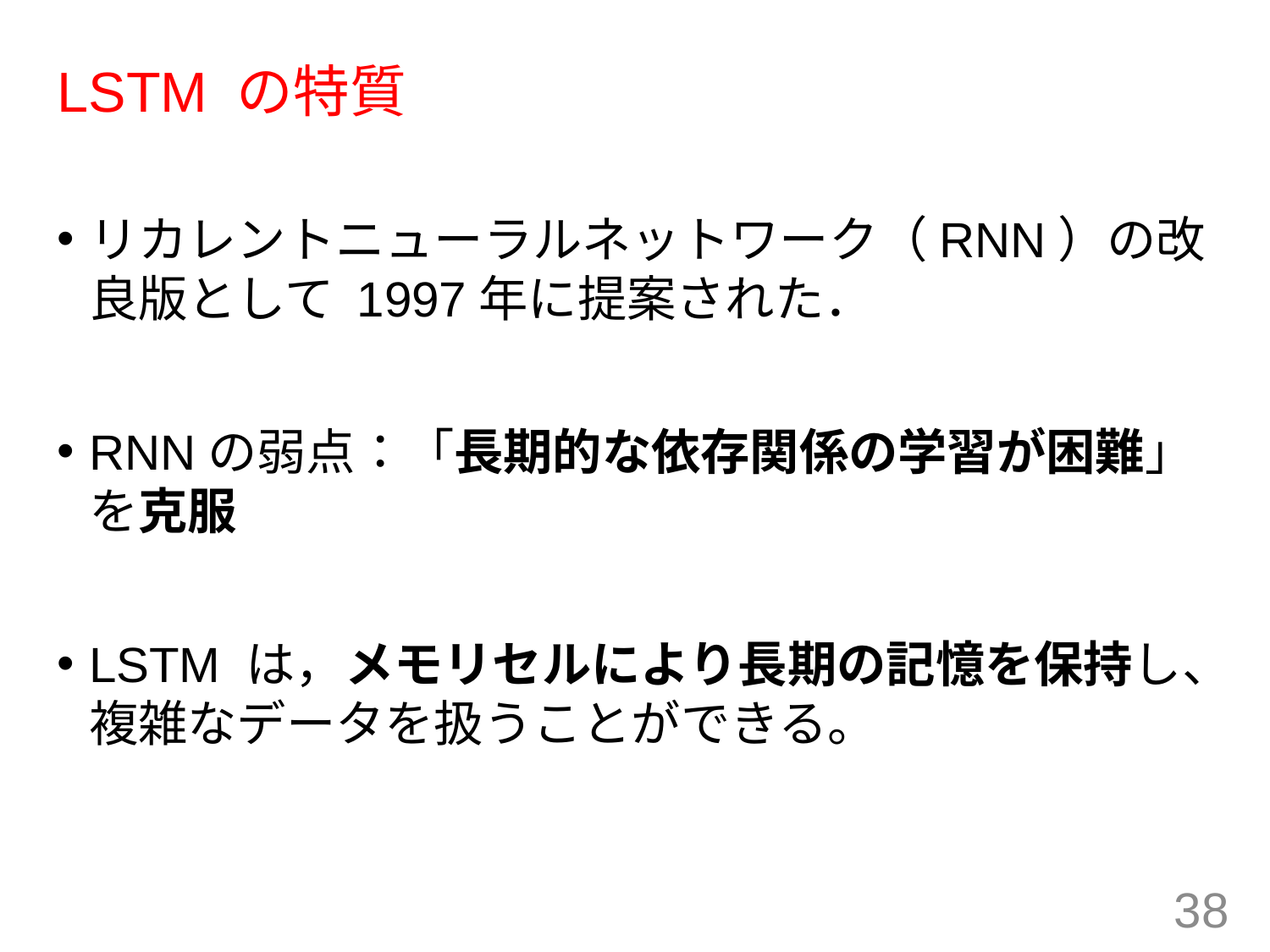

# LSTM の特質
リカレントニューラルネットワーク（RNN）の改良版として 1997年に提案された．

RNNの弱点：「長期的な依存関係の学習が困難」を克服

LSTM は，メモリセルにより長期の記憶を保持し、複雑なデータを扱うことができる。
38